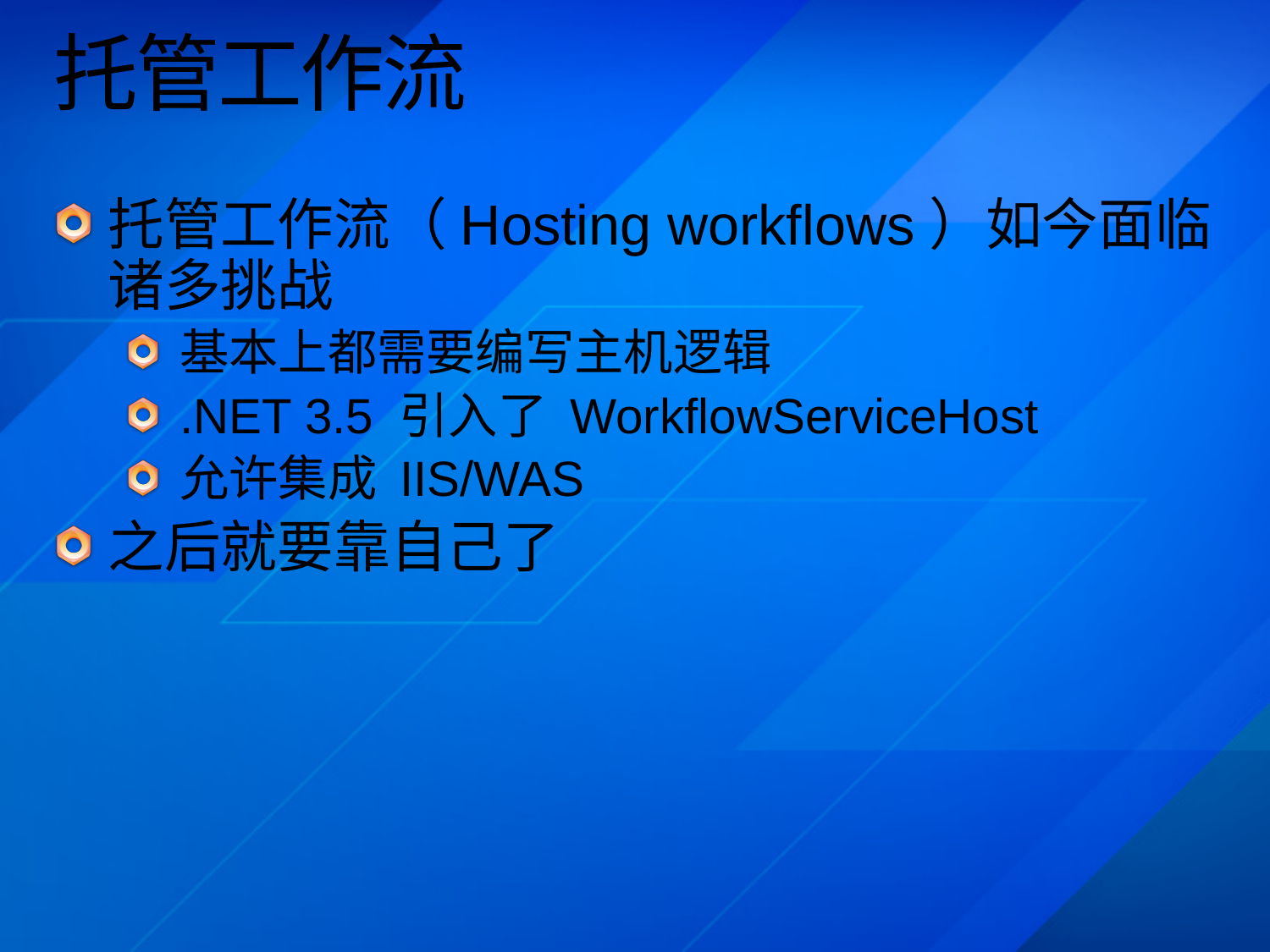

# 托管工作流
托管工作流（Hosting workflows）如今面临诸多挑战
基本上都需要编写主机逻辑
.NET 3.5 引入了 WorkflowServiceHost
允许集成 IIS/WAS
之后就要靠自己了